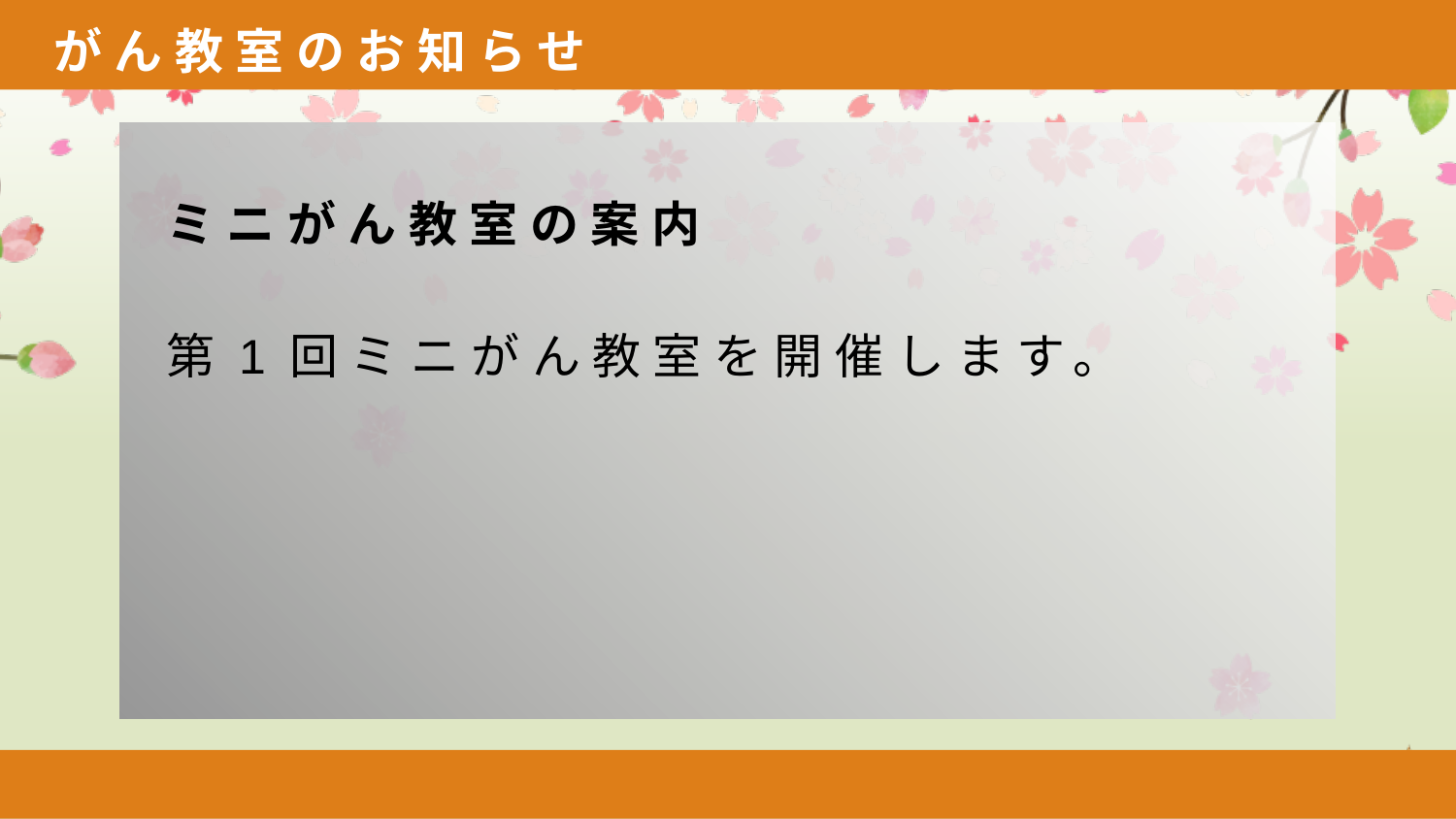

がん教室のお知らせ

ミニがん教室の案内
第1回ミニがん教室を開催します。